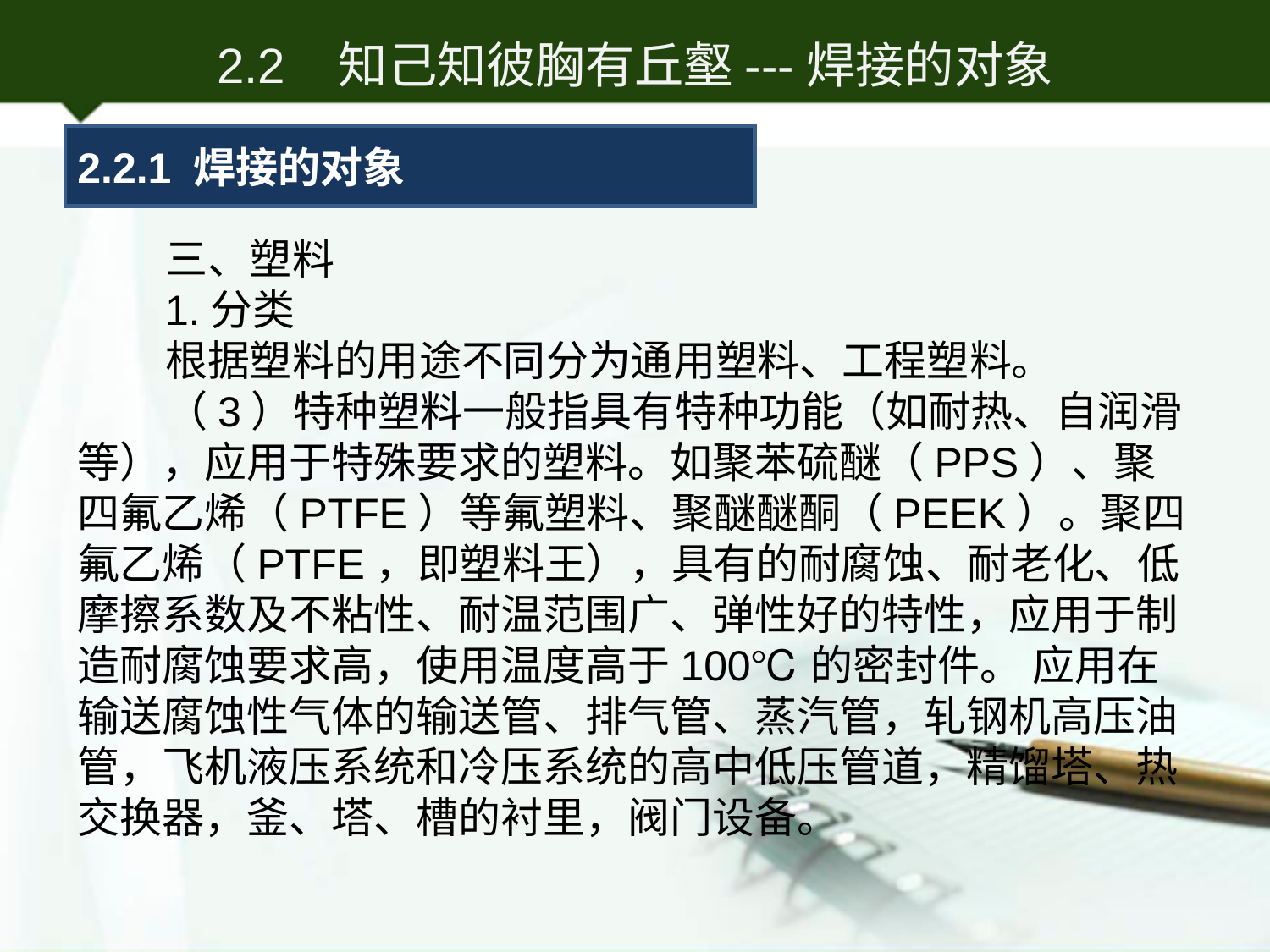

2.2   知己知彼胸有丘壑---焊接的对象
2.2.1 焊接的对象
三、塑料
1.分类
根据塑料的用途不同分为通用塑料、工程塑料。
（3）特种塑料一般指具有特种功能（如耐热、自润滑等），应用于特殊要求的塑料。如聚苯硫醚（PPS）、聚四氟乙烯（PTFE）等氟塑料、聚醚醚酮（PEEK）。聚四氟乙烯（PTFE，即塑料王），具有的耐腐蚀、耐老化、低摩擦系数及不粘性、耐温范围广、弹性好的特性，应用于制造耐腐蚀要求高，使用温度高于100℃的密封件。 应用在输送腐蚀性气体的输送管、排气管、蒸汽管，轧钢机高压油管，飞机液压系统和冷压系统的高中低压管道，精馏塔、热交换器，釜、塔、槽的衬里，阀门设备。